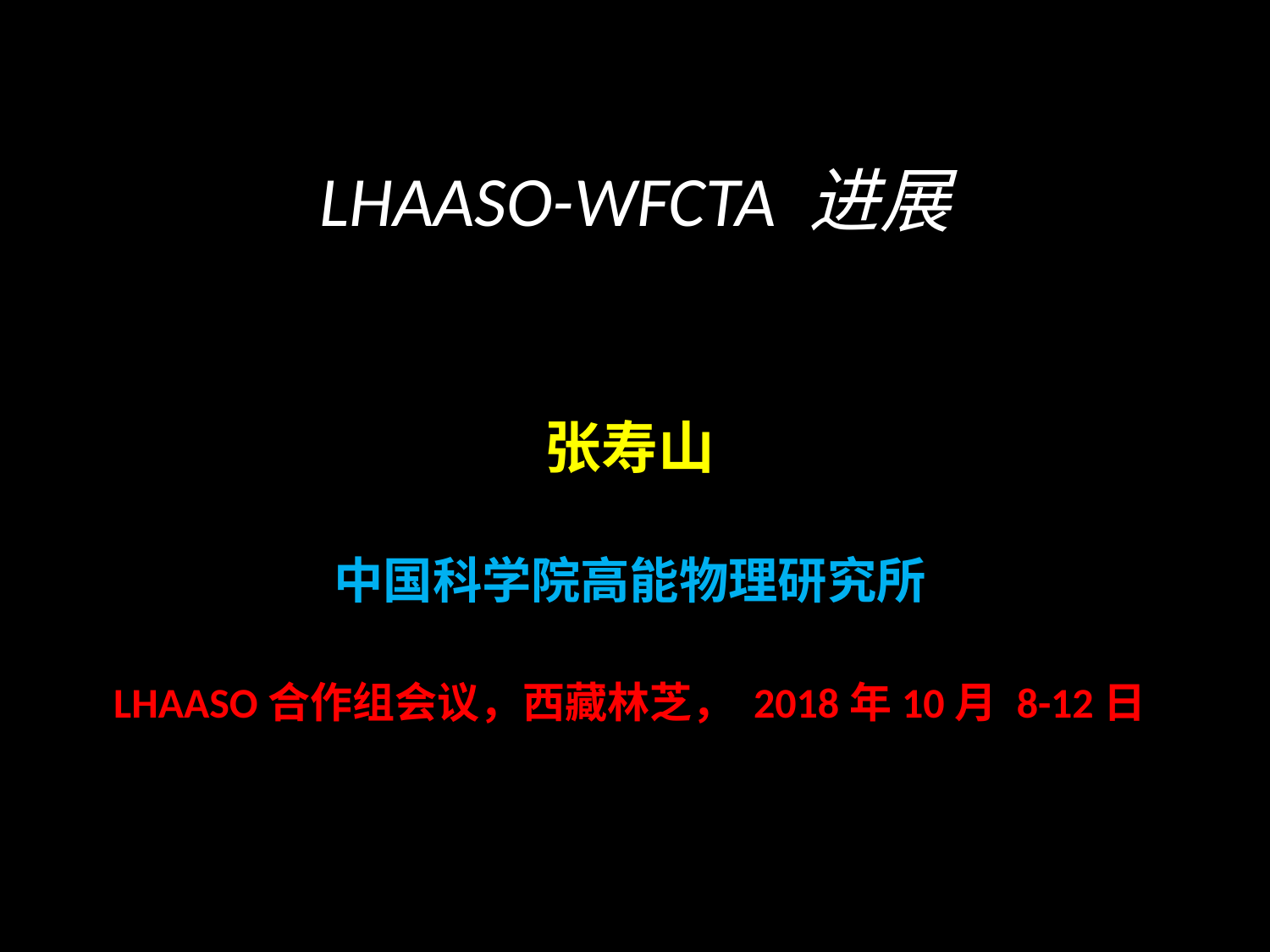

# LHAASO-WFCTA 进展
张寿山

中国科学院高能物理研究所

LHAASO合作组会议，西藏林芝， 2018年10月 8-12日